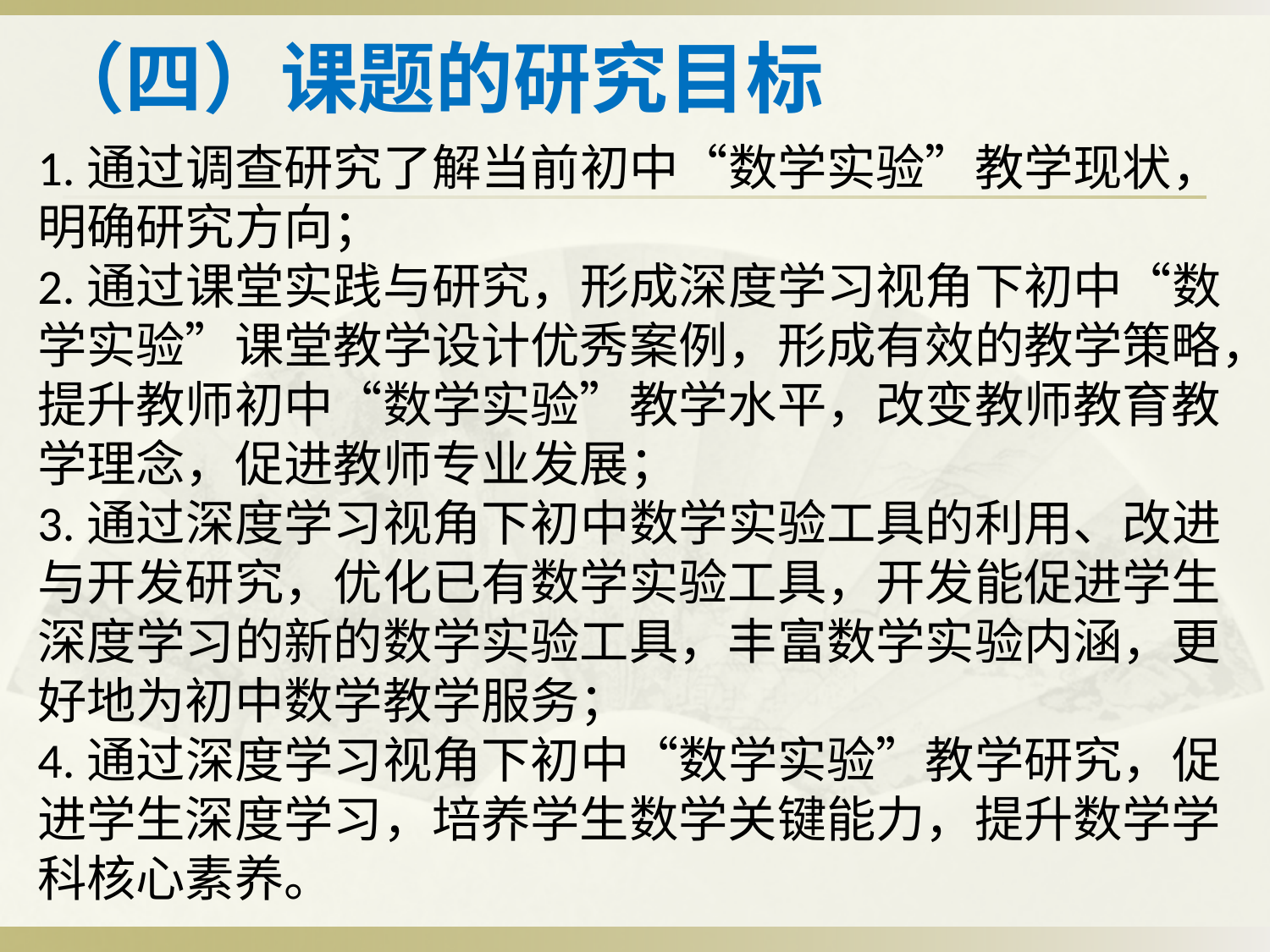

# （四）课题的研究目标
1.通过调查研究了解当前初中“数学实验”教学现状，明确研究方向；
2.通过课堂实践与研究，形成深度学习视角下初中“数学实验”课堂教学设计优秀案例，形成有效的教学策略，提升教师初中“数学实验”教学水平，改变教师教育教学理念，促进教师专业发展；
3.通过深度学习视角下初中数学实验工具的利用、改进与开发研究，优化已有数学实验工具，开发能促进学生深度学习的新的数学实验工具，丰富数学实验内涵，更好地为初中数学教学服务；
4.通过深度学习视角下初中“数学实验”教学研究，促进学生深度学习，培养学生数学关键能力，提升数学学科核心素养。